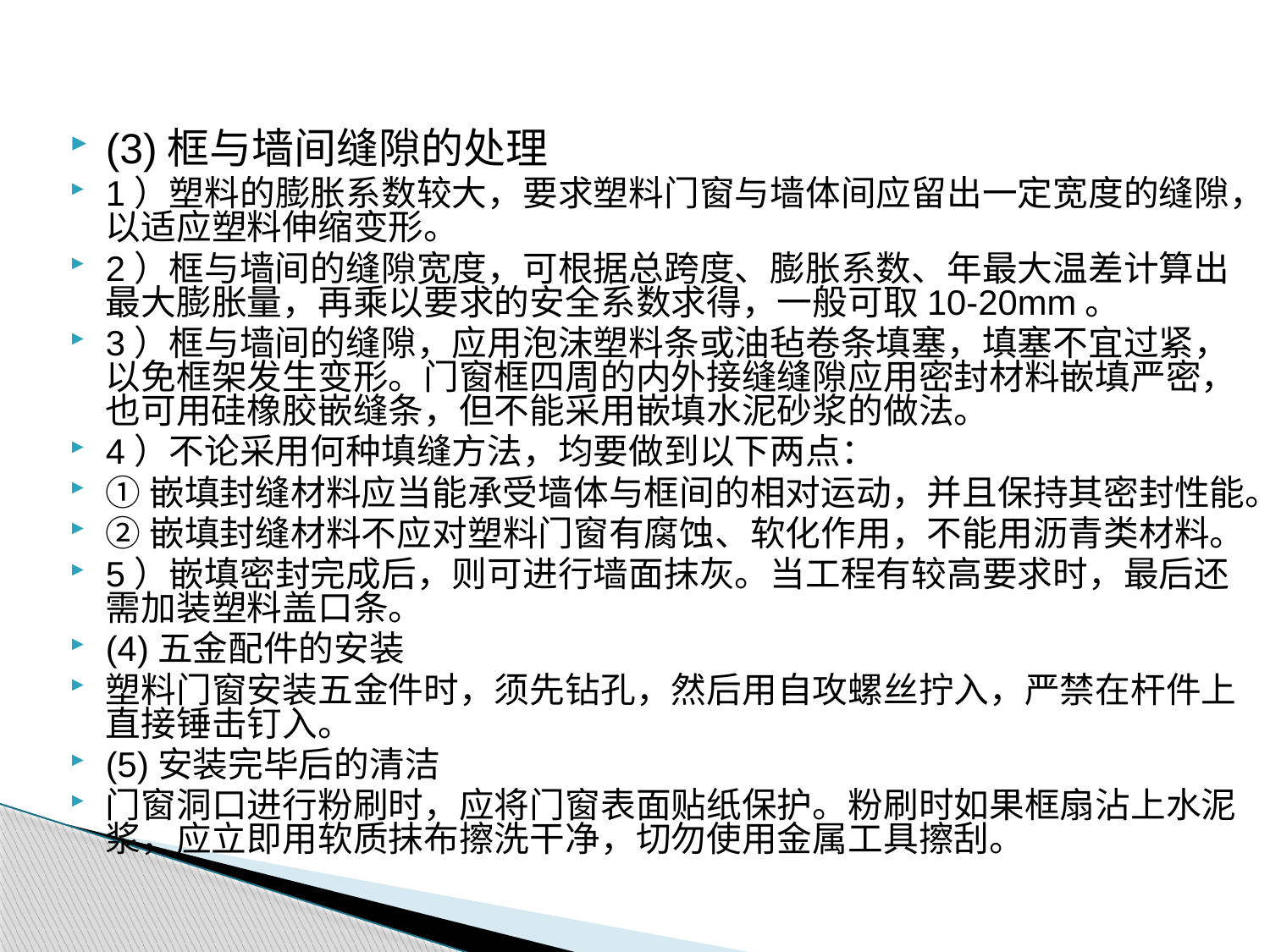

(3)框与墙间缝隙的处理
1）塑料的膨胀系数较大，要求塑料门窗与墙体间应留出一定宽度的缝隙，以适应塑料伸缩变形。
2）框与墙间的缝隙宽度，可根据总跨度、膨胀系数、年最大温差计算出最大膨胀量，再乘以要求的安全系数求得，一般可取10-20mm。
3）框与墙间的缝隙，应用泡沫塑料条或油毡卷条填塞，填塞不宜过紧，以免框架发生变形。门窗框四周的内外接缝缝隙应用密封材料嵌填严密，也可用硅橡胶嵌缝条，但不能采用嵌填水泥砂浆的做法。
4）不论采用何种填缝方法，均要做到以下两点：
①嵌填封缝材料应当能承受墙体与框间的相对运动，并且保持其密封性能。
②嵌填封缝材料不应对塑料门窗有腐蚀、软化作用，不能用沥青类材料。
5）嵌填密封完成后，则可进行墙面抹灰。当工程有较高要求时，最后还需加装塑料盖口条。
(4)五金配件的安装
塑料门窗安装五金件时，须先钻孔，然后用自攻螺丝拧入，严禁在杆件上直接锤击钉入。
(5)安装完毕后的清洁
门窗洞口进行粉刷时，应将门窗表面贴纸保护。粉刷时如果框扇沾上水泥浆，应立即用软质抹布擦洗干净，切勿使用金属工具擦刮。